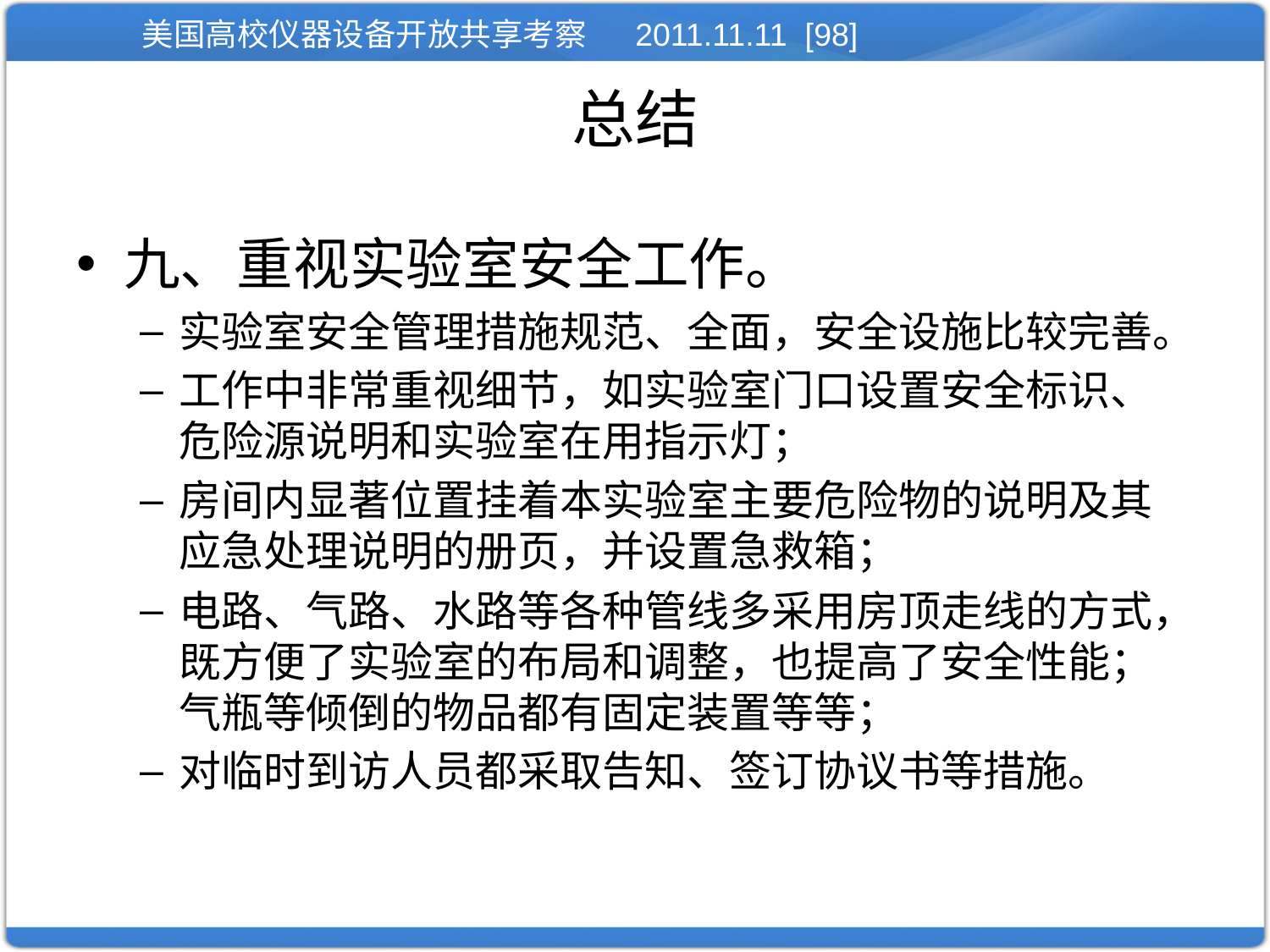

# 总结
九、重视实验室安全工作。
实验室安全管理措施规范、全面，安全设施比较完善。
工作中非常重视细节，如实验室门口设置安全标识、危险源说明和实验室在用指示灯；
房间内显著位置挂着本实验室主要危险物的说明及其应急处理说明的册页，并设置急救箱；
电路、气路、水路等各种管线多采用房顶走线的方式，既方便了实验室的布局和调整，也提高了安全性能；气瓶等倾倒的物品都有固定装置等等；
对临时到访人员都采取告知、签订协议书等措施。